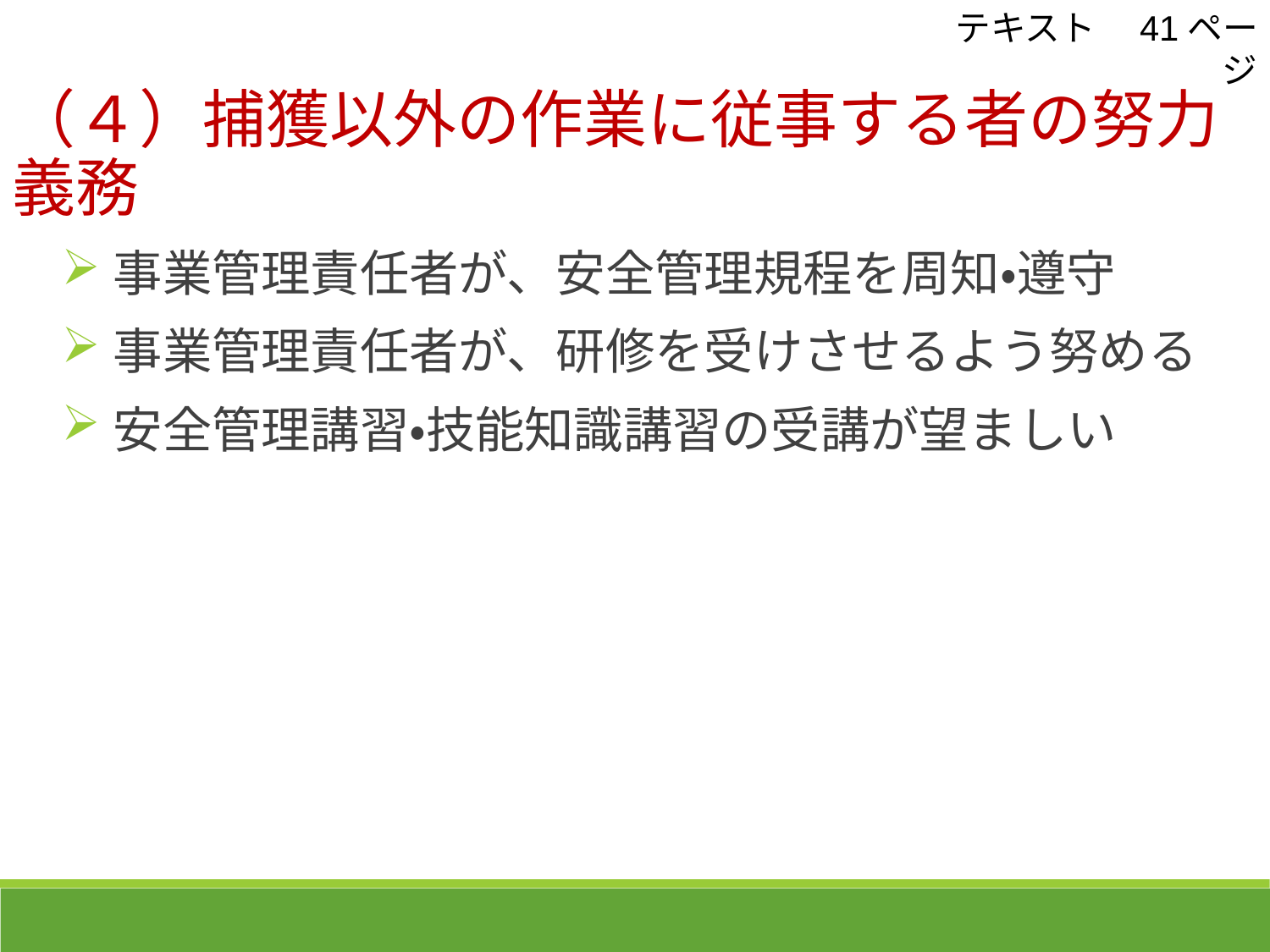

テキスト　41ページ
（４）捕獲以外の作業に従事する者の努力義務
事業管理責任者が、安全管理規程を周知・遵守
事業管理責任者が、研修を受けさせるよう努める
安全管理講習・技能知識講習の受講が望ましい